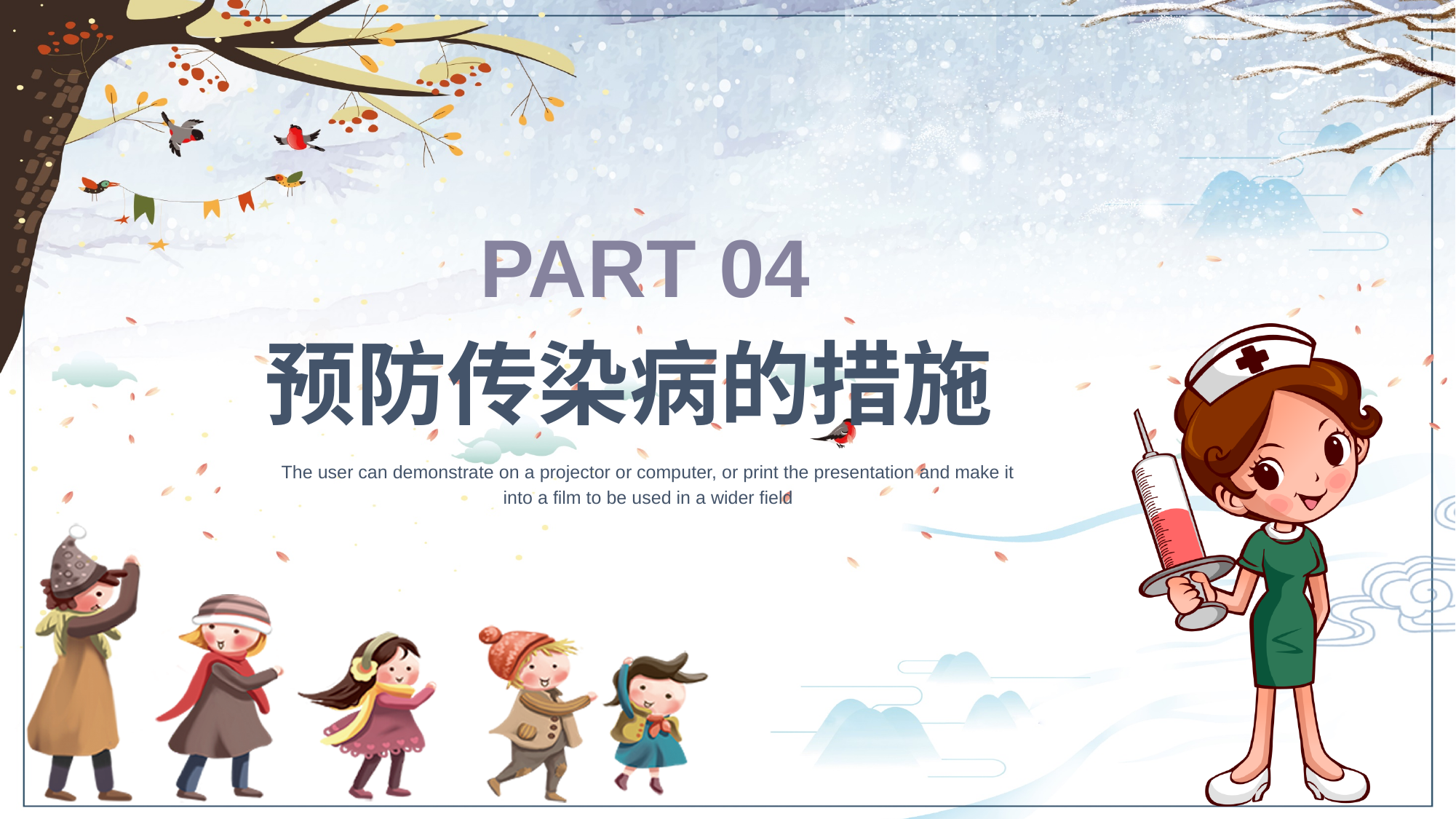

PART 04
预防传染病的措施
The user can demonstrate on a projector or computer, or print the presentation and make it into a film to be used in a wider field